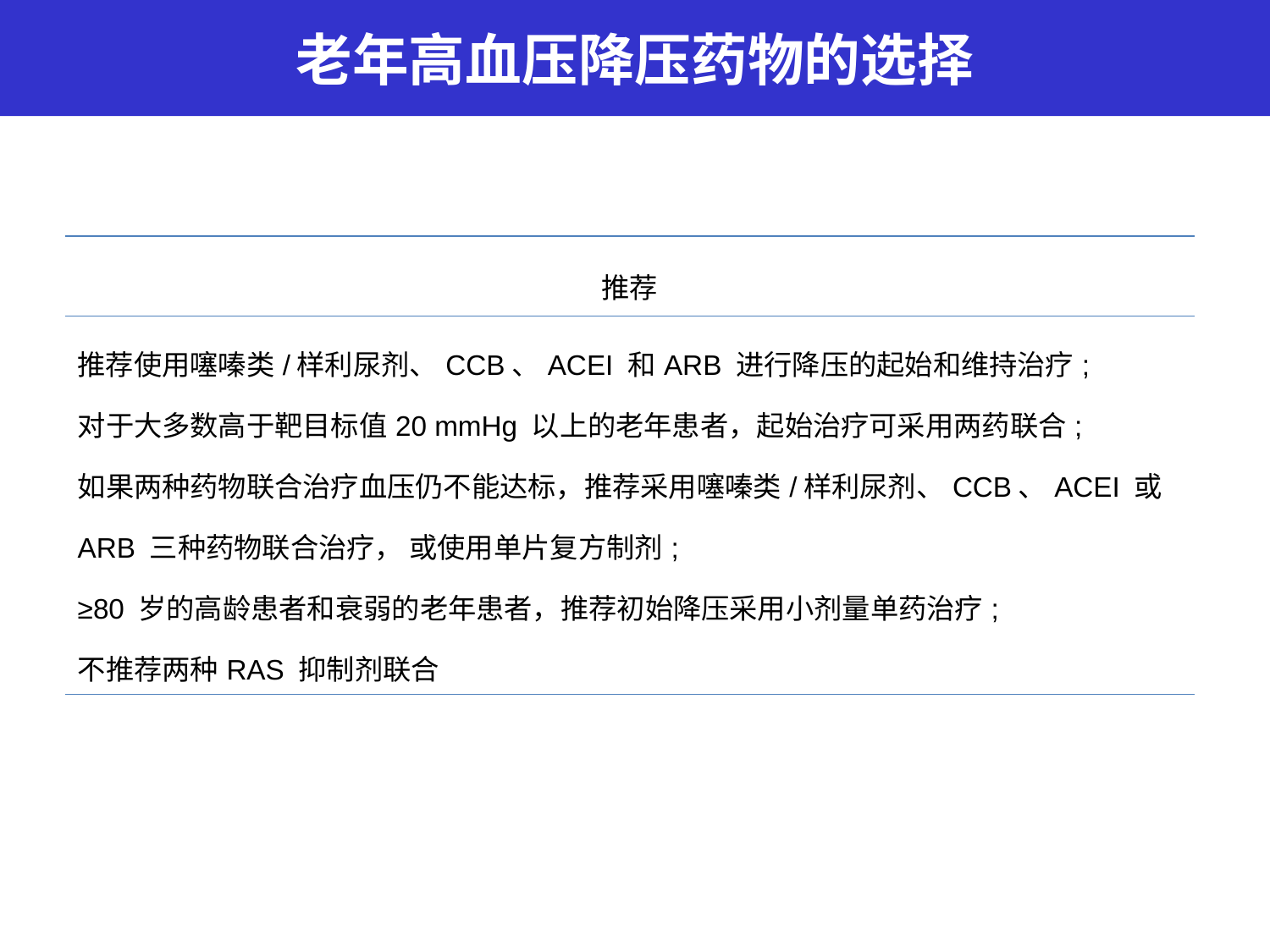

老年高血压降压药物的选择
| 推荐 |
| --- |
| 推荐使用噻嗪类/样利尿剂、CCB、ACEI 和ARB 进行降压的起始和维持治疗; 对于大多数高于靶目标值20 mmHg 以上的老年患者，起始治疗可采用两药联合; 如果两种药物联合治疗血压仍不能达标，推荐采用噻嗪类/样利尿剂、CCB、ACEI 或ARB 三种药物联合治疗， 或使用单片复方制剂; ≥80 岁的高龄患者和衰弱的老年患者，推荐初始降压采用小剂量单药治疗; 不推荐两种RAS 抑制剂联合 |
ACC/AHA 2019
慢性稳定性心绞痛诊断与治疗指南2019
ESH/ESC 2019